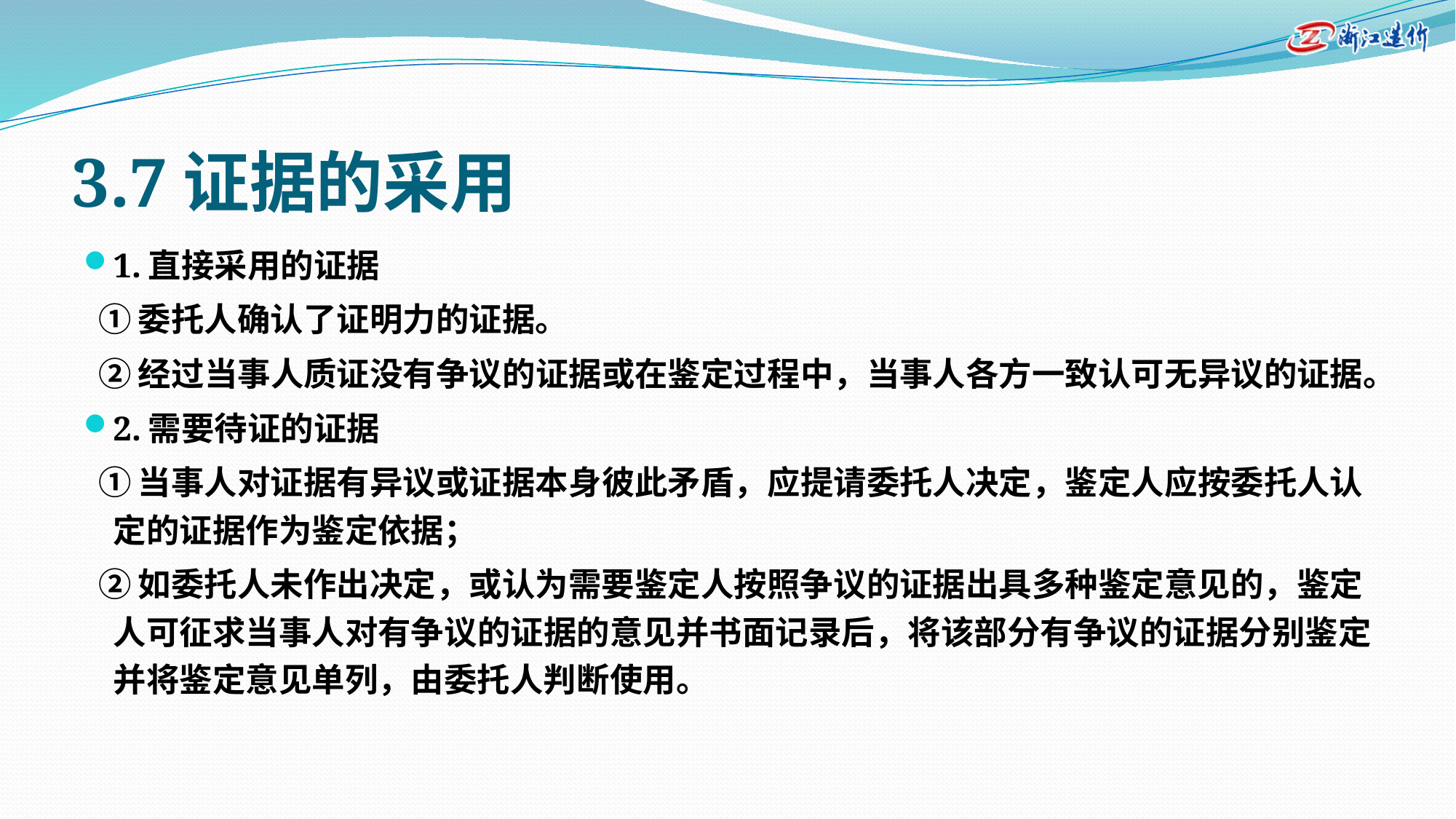

# 3.7证据的采用
1.直接采用的证据
  ①委托人确认了证明力的证据。
  ②经过当事人质证没有争议的证据或在鉴定过程中，当事人各方一致认可无异议的证据。
2.需要待证的证据
  ①当事人对证据有异议或证据本身彼此矛盾，应提请委托人决定，鉴定人应按委托人认定的证据作为鉴定依据；
  ②如委托人未作出决定，或认为需要鉴定人按照争议的证据出具多种鉴定意见的，鉴定人可征求当事人对有争议的证据的意见并书面记录后，将该部分有争议的证据分别鉴定并将鉴定意见单列，由委托人判断使用。